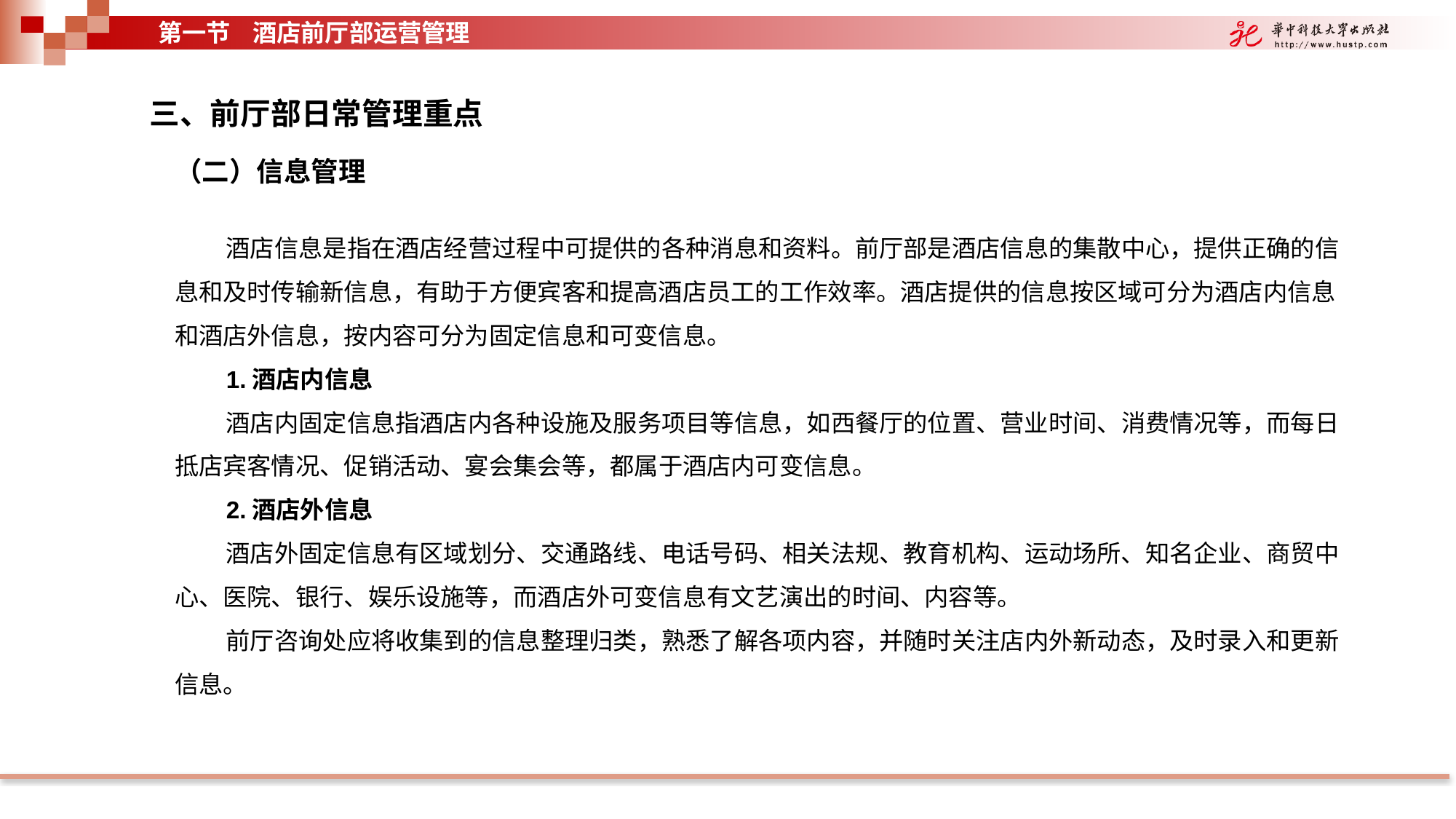

第一节    酒店前厅部运营管理
三、前厅部日常管理重点
（二）信息管理
酒店信息是指在酒店经营过程中可提供的各种消息和资料。前厅部是酒店信息的集散中心，提供正确的信息和及时传输新信息，有助于方便宾客和提高酒店员工的工作效率。酒店提供的信息按区域可分为酒店内信息和酒店外信息，按内容可分为固定信息和可变信息。
1.酒店内信息
酒店内固定信息指酒店内各种设施及服务项目等信息，如西餐厅的位置、营业时间、消费情况等，而每日抵店宾客情况、促销活动、宴会集会等，都属于酒店内可变信息。
2.酒店外信息
酒店外固定信息有区域划分、交通路线、电话号码、相关法规、教育机构、运动场所、知名企业、商贸中心、医院、银行、娱乐设施等，而酒店外可变信息有文艺演出的时间、内容等。
前厅咨询处应将收集到的信息整理归类，熟悉了解各项内容，并随时关注店内外新动态，及时录入和更新信息。